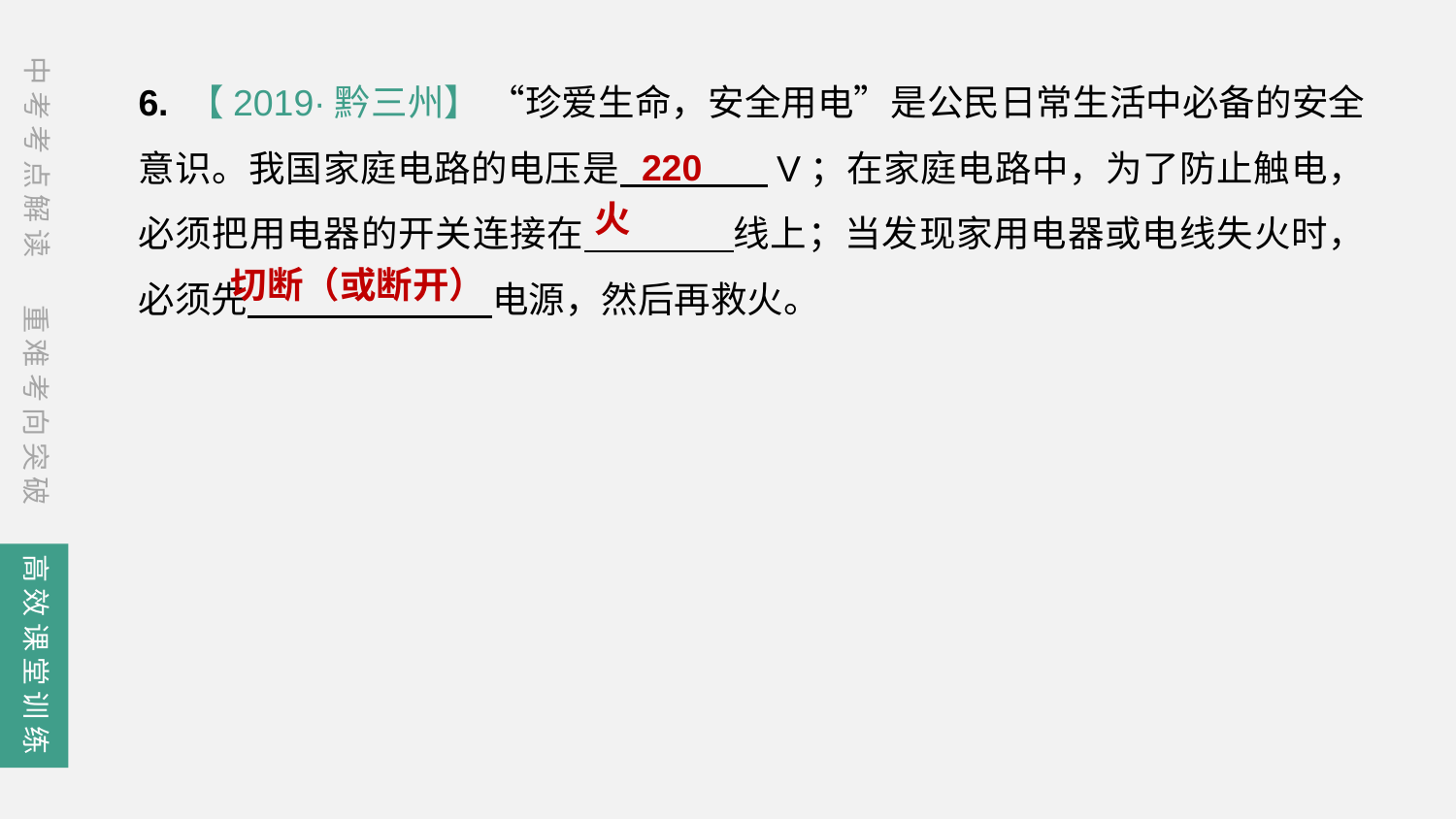

中考考点解读
6. 【2019·黔三州】 “珍爱生命，安全用电”是公民日常生活中必备的安全意识。我国家庭电路的电压是　　　　V；在家庭电路中，为了防止触电，必须把用电器的开关连接在　　　　线上；当发现家用电器或电线失火时，必须先　　　            　电源，然后再救火。
220
火
切断（或断开）
重难考向突破
高效课堂训练